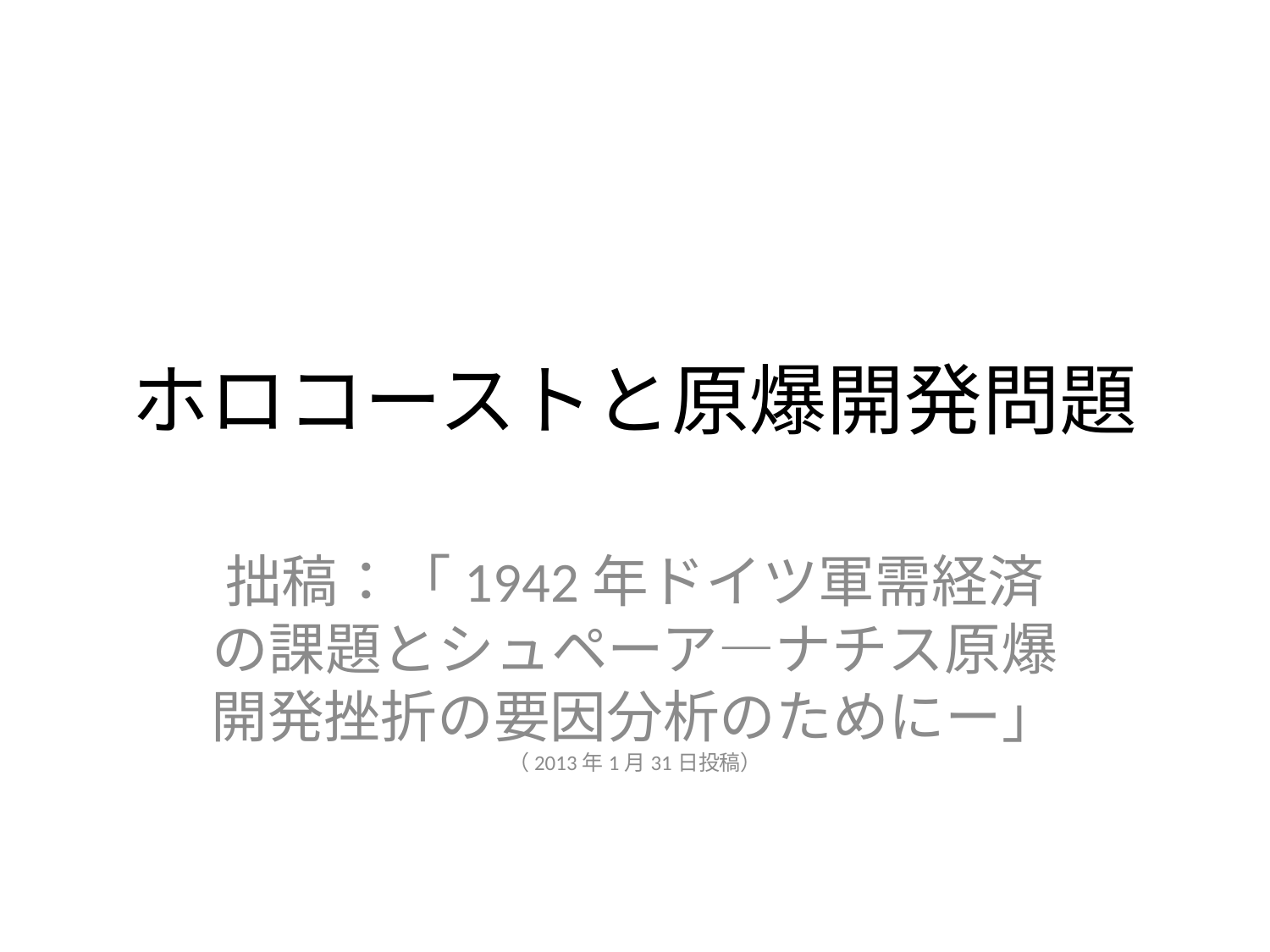

# ホロコーストと原爆開発問題
拙稿：「1942年ドイツ軍需経済の課題とシュペーア―ナチス原爆開発挫折の要因分析のためにー」（2013年1月31日投稿）